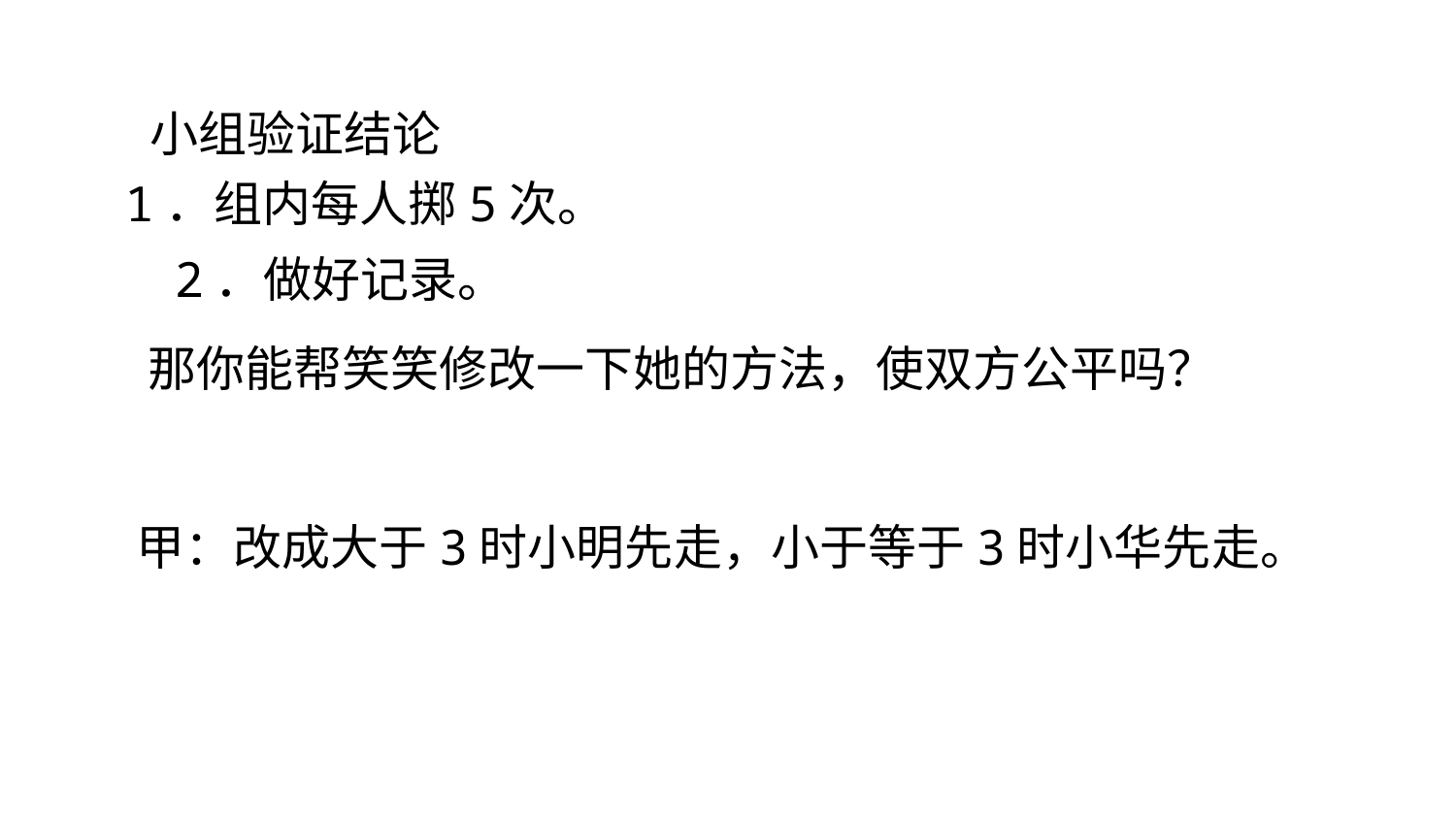

小组验证结论
1．组内每人掷5次。
2．做好记录。
那你能帮笑笑修改一下她的方法，使双方公平吗？
甲：改成大于3时小明先走，小于等于3时小华先走。